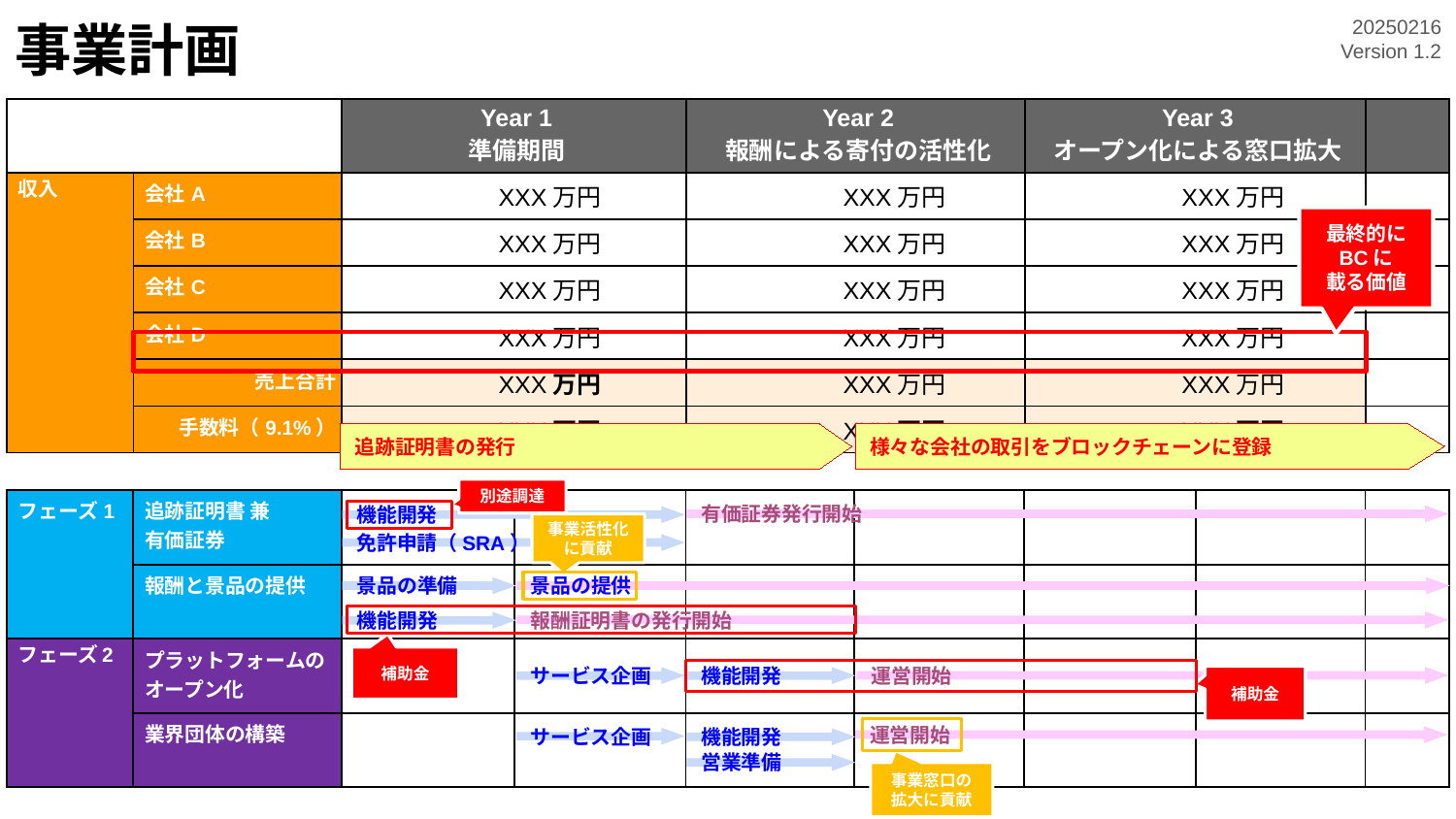

# 事業計画
|  |  | Year 1 準備期間 | Year 2 報酬による寄付の活性化 | Year 3 オープン化による窓口拡大 |  |
| --- | --- | --- | --- | --- | --- |
| 収入 | 会社A | XXX万円 | XXX万円 | XXX万円 |  |
|  | 会社B | XXX万円 | XXX万円 | XXX万円 |  |
|  | 会社C | XXX万円 | XXX万円 | XXX万円 |  |
|  | 会社D | XXX万円 | XXX万円 | XXX万円 |  |
|  | 売上合計 | XXX万円 | XXX万円 | XXX万円 |  |
|  | 手数料（9.1%） | XXX万円 | XXX万円 | XXX万円 |  |
最終的に
BCに
載る価値

追跡証明書の発行
様々な会社の取引をブロックチェーンに登録
別途調達
| フェーズ1 | 追跡証明書 兼 有価証券 |  |  |  |  |  |  |  |
| --- | --- | --- | --- | --- | --- | --- | --- | --- |
|  | 報酬と景品の提供 |  |  |  |  |  |  |  |
| フェーズ2 | プラットフォームの オープン化 |  |  |  |  |  |  |  |
|  | 業界団体の構築 |  |  |  |  |  |  |  |

有価証券発行開始
機能開発
事業活性化に貢献
免許申請（SRA）

景品の提供
景品の準備

報酬証明書の発行開始
機能開発
補助金

補助金
運営開始
サービス企画
機能開発

運営開始
サービス企画
機能開発
営業準備
事業窓口の拡大に貢献